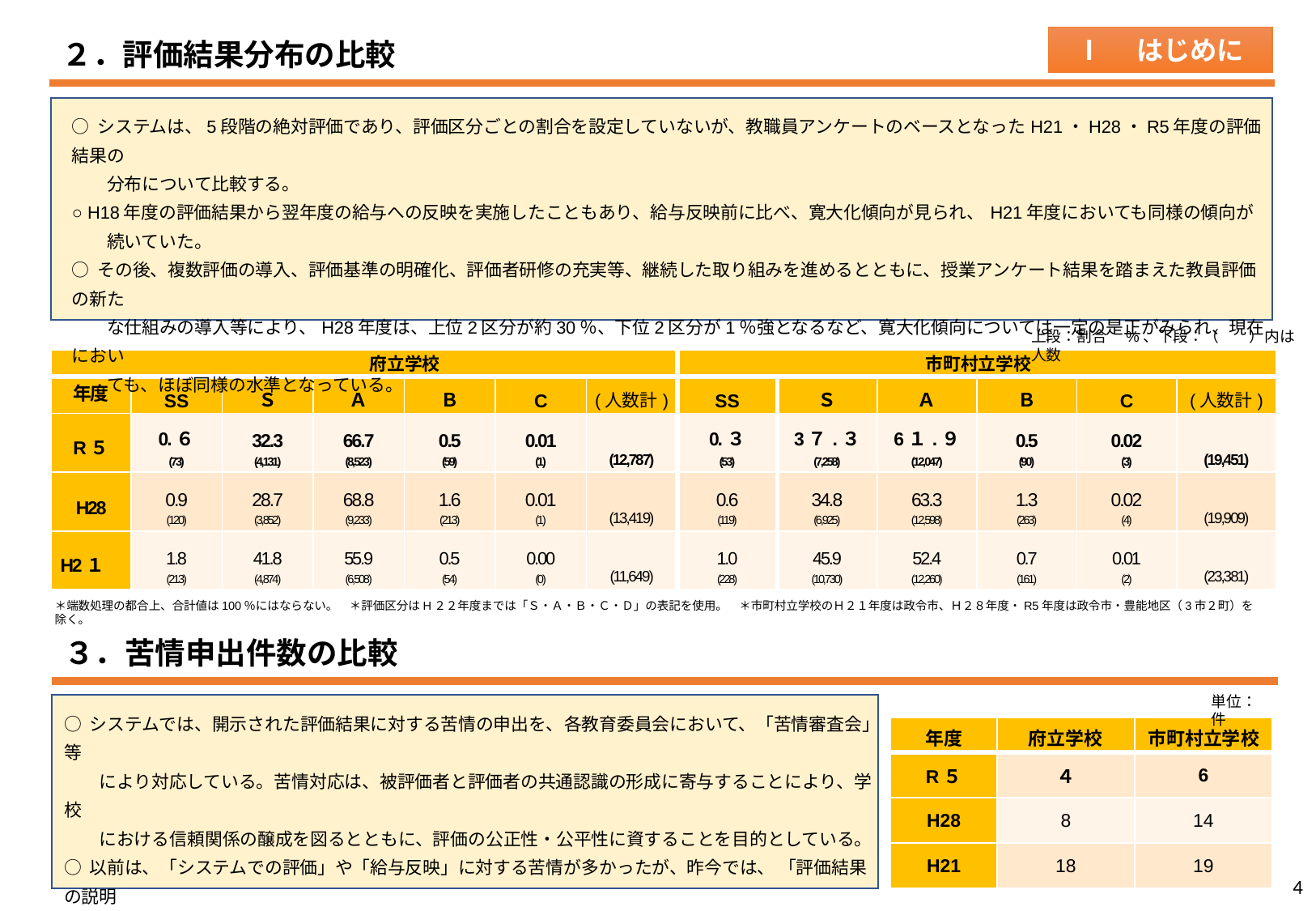

２．評価結果分布の比較
Ⅰ　はじめに

○ システムは、5段階の絶対評価であり、評価区分ごとの割合を設定していないが、教職員アンケートのベースとなったH21・H28・R5年度の評価結果の
　　分布について比較する。
○ H18年度の評価結果から翌年度の給与への反映を実施したこともあり、給与反映前に比べ、寛大化傾向が見られ、H21年度においても同様の傾向が
　　続いていた。
○ その後、複数評価の導入、評価基準の明確化、評価者研修の充実等、継続した取り組みを進めるとともに、授業アンケート結果を踏まえた教員評価の新た
　　な仕組みの導入等により、H28年度は、上位2区分が約30％、下位2区分が1％強となるなど、寛大化傾向については一定の是正がみられ、現在におい
　　ても、ほぼ同様の水準となっている。
上段：割合　%、下段：（　　）内は人数
市町村立学校
府立学校
|  |  |  |  |  |  |  |  |  |  |  |  |  |
| --- | --- | --- | --- | --- | --- | --- | --- | --- | --- | --- | --- | --- |
| 年度 | SS | Ｓ | Ａ | Ｂ | C | (人数計) | SS | Ｓ | Ａ | Ｂ | C | (人数計) |
| R５ | 0.６ (73) | 32.3 (4,131) | 66.7 (8,523) | 0.5 (59) | 0.01 (1) | (12,787) | 0.３ (53) | 3７.３ (7,258) | 6１.９ (12,047) | 0.5 (90) | 0.02 (3) | (19,451) |
| H28 | 0.9 (120) | 28.7 (3,852) | 68.8 (9,233) | 1.6 (213) | 0.01 (1) | (13,419) | 0.6 (119) | 34.8 (6,925) | 63.3 (12,598) | 1.3 (263) | 0.02 (4) | (19,909) |
| H2１ | 1.8 (213) | 41.8 (4,874) | 55.9 (6,508) | 0.5 (54) | 0.00 (0) | (11,649) | 1.0 (228) | 45.9 (10,730) | 52.4 (12,260) | 0.7 (161) | 0.01 (2) | (23,381) |
＊端数処理の都合上、合計値は100％にはならない。　＊評価区分はH２２年度までは「Ｓ・Ａ・Ｂ・Ｃ・Ｄ」の表記を使用。　＊市町村立学校のＨ２１年度は政令市、Ｈ２８年度・R5年度は政令市・豊能地区（3市２町）を除く。
３．苦情申出件数の比較
単位：件

○ システムでは、開示された評価結果に対する苦情の申出を、各教育委員会において、「苦情審査会」等
　　により対応している。苦情対応は、被評価者と評価者の共通認識の形成に寄与することにより、学校
　　における信頼関係の醸成を図るとともに、評価の公正性・公平性に資することを目的としている。
○ 以前は、「システムでの評価」や「給与反映」に対する苦情が多かったが、昨今では、 「評価結果の説明
　　不足」 「被評価者と評価者間の評価に対する認識のすれ違い」など、コミュニケーション不足に起因す
　　るものが増加している。
| 年度 | 府立学校 | 市町村立学校 |
| --- | --- | --- |
| R５ | ４ | 6 |
| H28 | 8 | 14 |
| H21 | 18 | 19 |
4